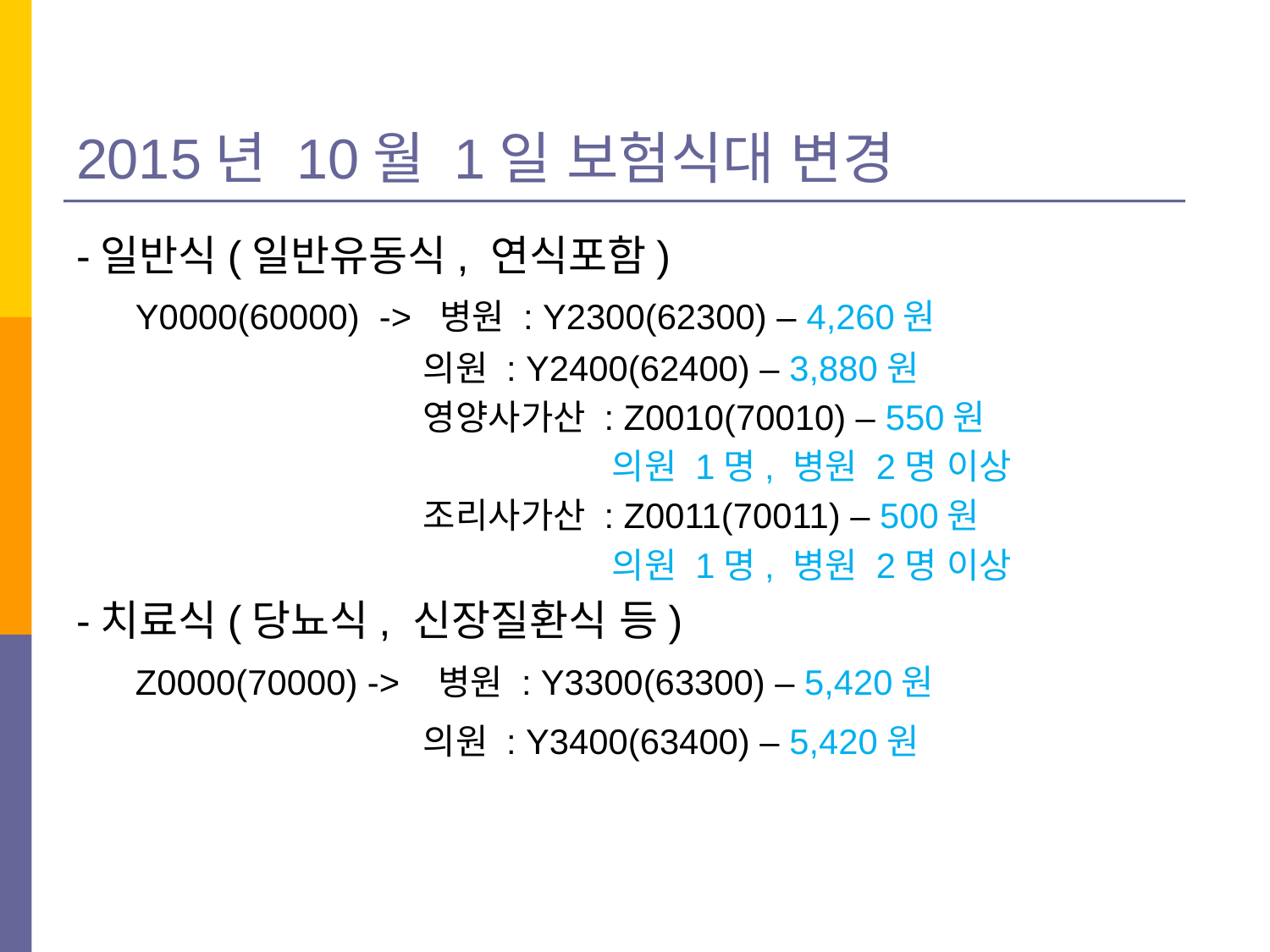

# 2015년 10월 1일 보험식대 변경
-일반식(일반유동식, 연식포함)
     Y0000(60000)  ->  병원 : Y2300(62300) – 4,260원
                                  의원 : Y2400(62400) – 3,880원
                                  영양사가산 : Z0010(70010) – 550원
                                                     의원 1명, 병원 2명 이상
                                  조리사가산 : Z0011(70011) – 500원
                                                     의원 1명, 병원 2명 이상
-치료식(당뇨식, 신장질환식 등)
     Z0000(70000) ->   병원 : Y3300(63300) – 5,420원
                                  의원 : Y3400(63400) – 5,420원